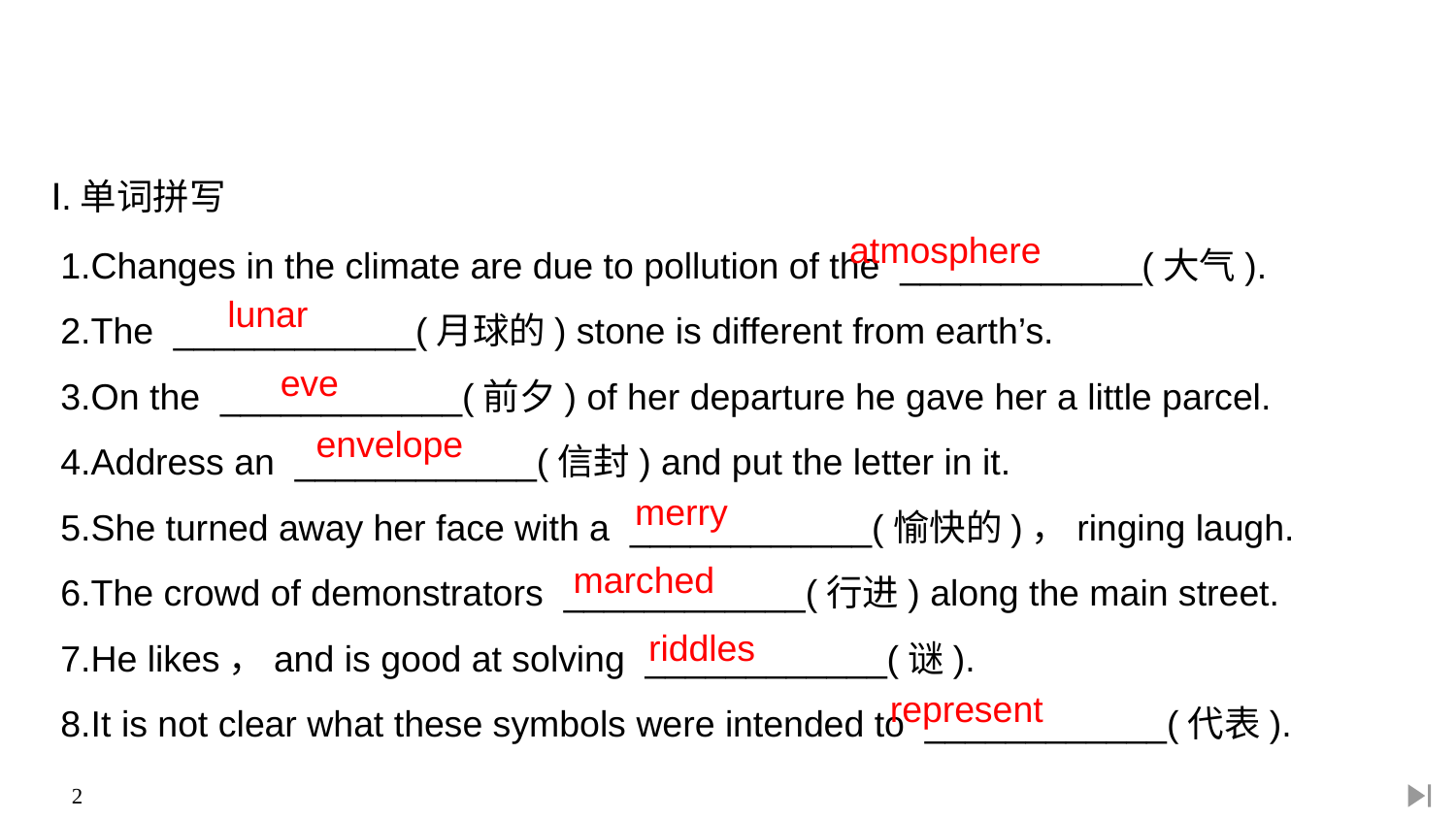

Ⅰ.单词拼写
1.Changes in the climate are due to pollution of the  ____________(大气).
2.The  ____________(月球的) stone is different from earth’s.
3.On the  ____________(前夕) of her departure he gave her a little parcel.
4.Address an  ____________(信封) and put the letter in it.
5.She turned away her face with a  ____________(愉快的)，ringing laugh.
6.The crowd of demonstrators  ____________(行进) along the main street.
7.He likes，and is good at solving  ____________(谜).
8.It is not clear what these symbols were intended to  ____________(代表).
atmosphere
lunar
eve
envelope
merry
marched
riddles
represent